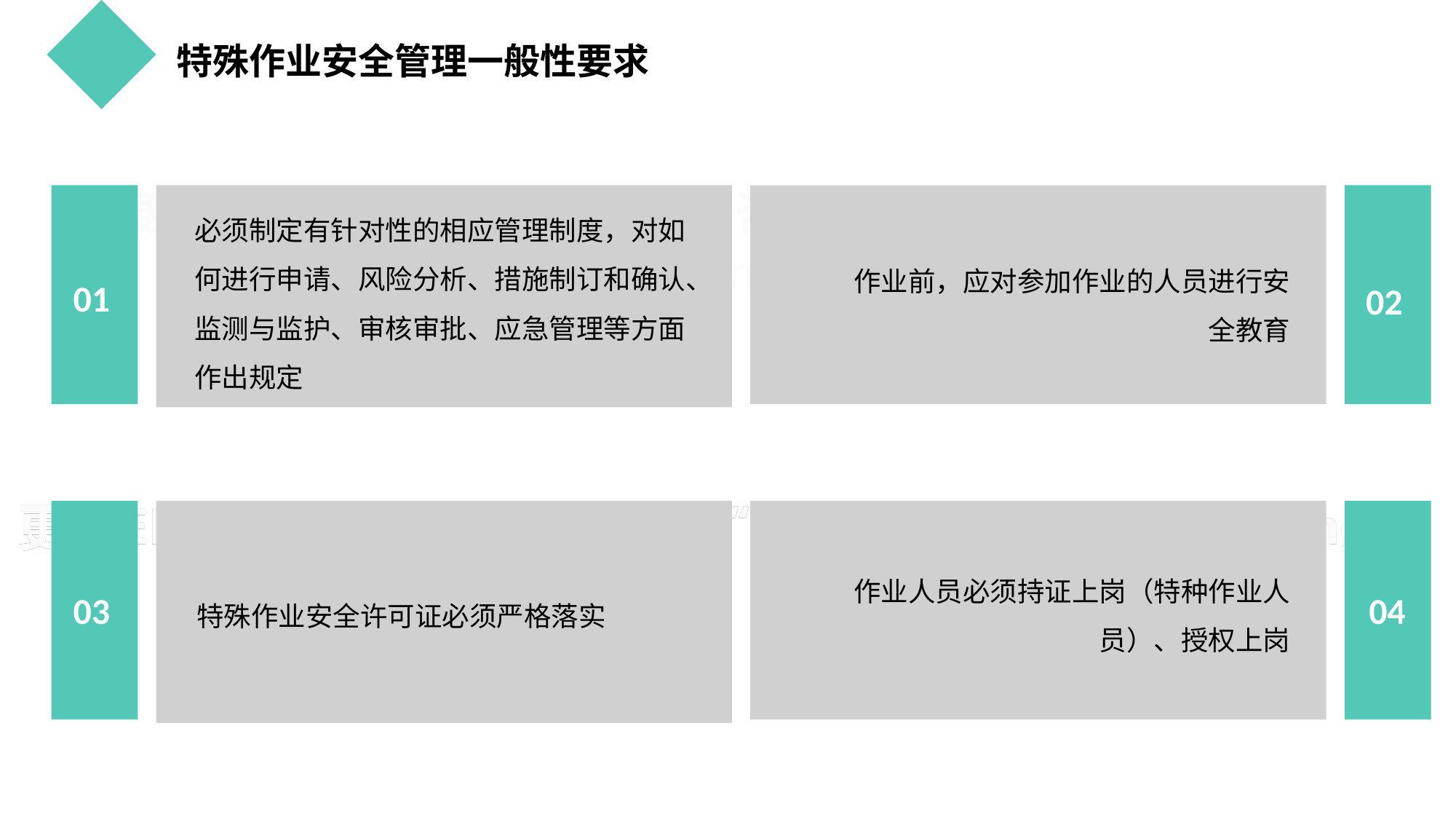

特殊作业安全管理一般性要求

必须制定有针对性的相应管理制度，对如何进行申请、风险分析、措施制订和确认、监测与监护、审核审批、应急管理等方面作出规定
作业前，应对参加作业的人员进行安全教育
01
02

作业人员必须持证上岗（特种作业人员）、授权上岗
特殊作业安全许可证必须严格落实
03
04